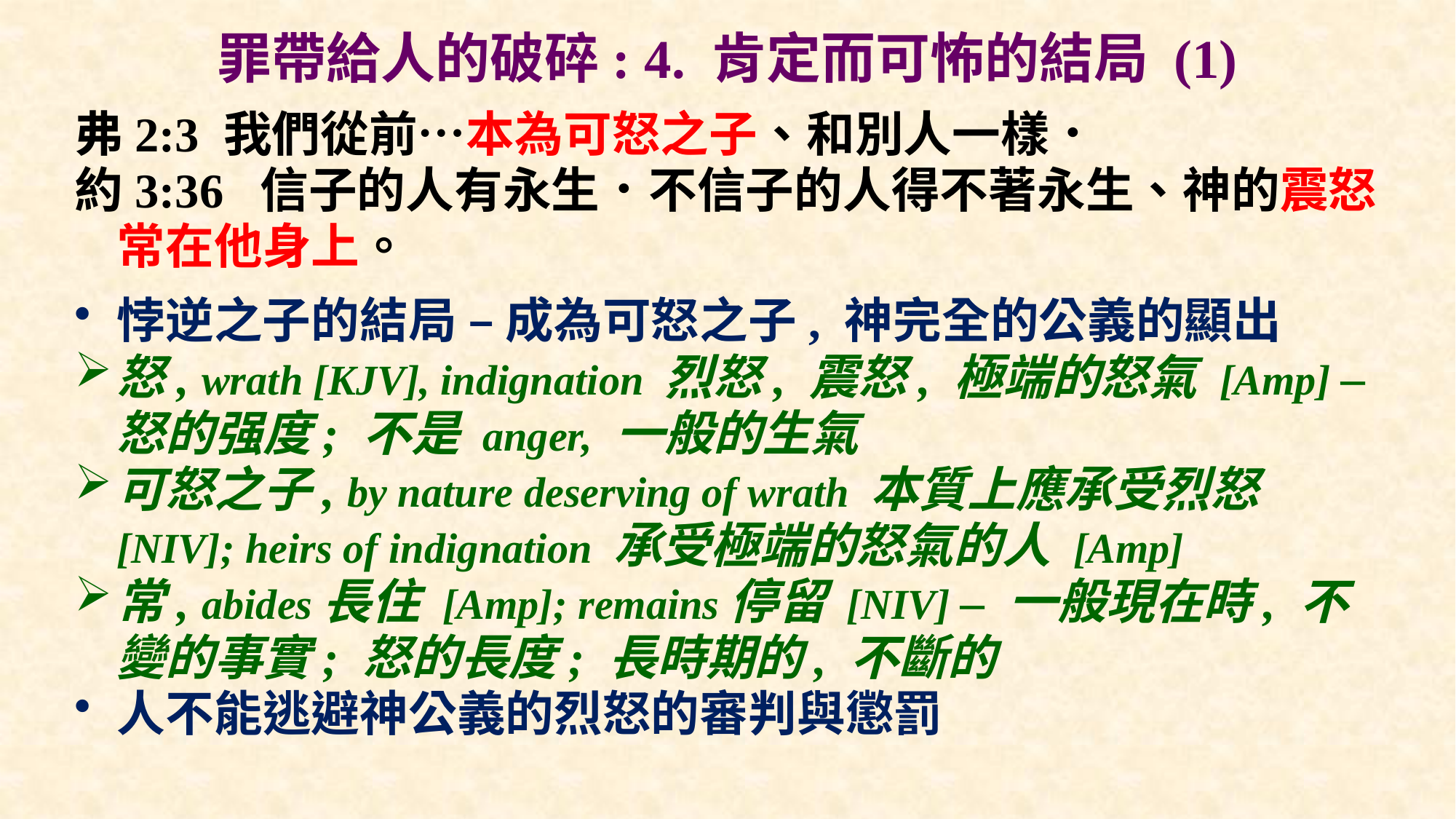

# 罪帶給人的破碎: 4. 肯定而可怖的結局 (1)
弗2:3 我們從前…本為可怒之子、和別人一樣．
約3:36  信子的人有永生．不信子的人得不著永生、神的震怒常在他身上。
悖逆之子的結局 – 成為可怒之子, 神完全的公義的顯出
怒, wrath [KJV], indignation 烈怒, 震怒, 極端的怒氣 [Amp] –怒的强度; 不是 anger, 一般的生氣
可怒之子, by nature deserving of wrath 本質上應承受烈怒 [NIV]; heirs of indignation 承受極端的怒氣的人 [Amp]
常, abides長住 [Amp]; remains停留 [NIV] – 一般現在時, 不變的事實; 怒的長度; 長時期的, 不斷的
人不能逃避神公義的烈怒的審判與懲罰